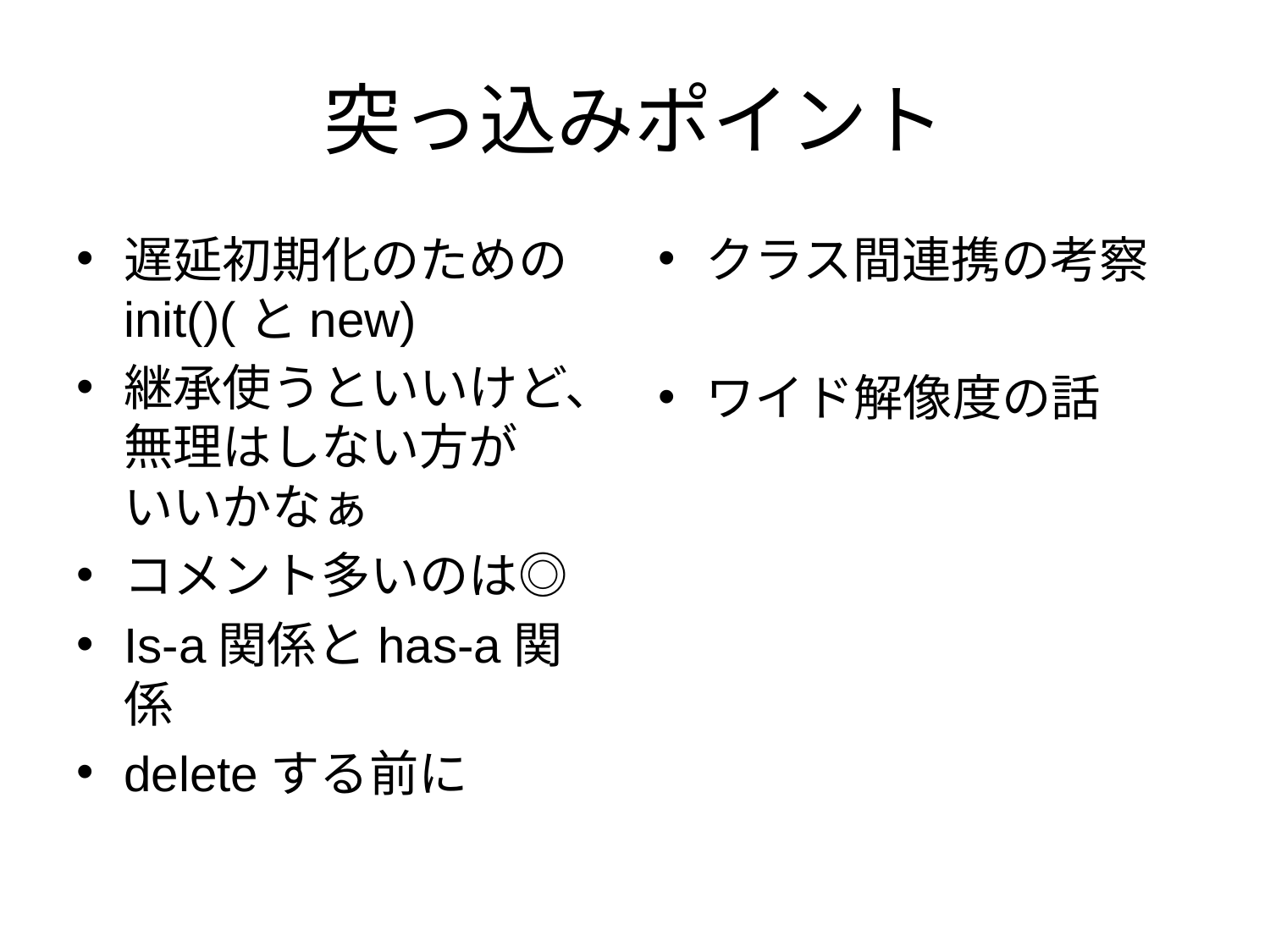

# 突っ込みポイント
遅延初期化のためのinit()(とnew)
継承使うといいけど、無理はしない方が
いいかなぁ
コメント多いのは◎
Is-a関係とhas-a関係
deleteする前に
クラス間連携の考察

ワイド解像度の話